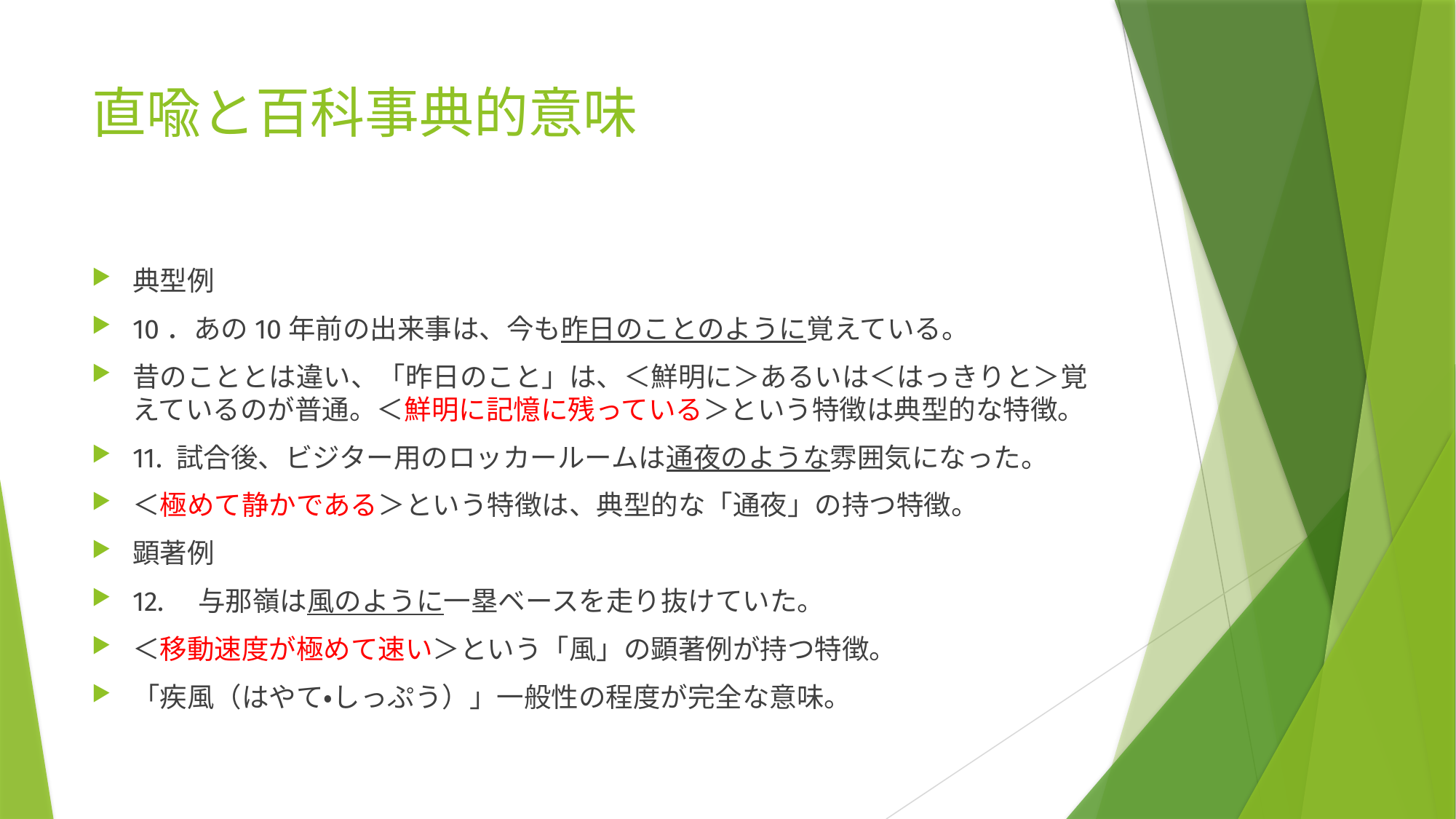

# 直喩と百科事典的意味
典型例
10．あの10年前の出来事は、今も昨日のことのように覚えている。
昔のこととは違い、「昨日のこと」は、＜鮮明に＞あるいは＜はっきりと＞覚えているのが普通。＜鮮明に記憶に残っている＞という特徴は典型的な特徴。
11. 試合後、ビジター用のロッカールームは通夜のような雰囲気になった。
＜極めて静かである＞という特徴は、典型的な「通夜」の持つ特徴。
顕著例
12.　与那嶺は風のように一塁ベースを走り抜けていた。
＜移動速度が極めて速い＞という「風」の顕著例が持つ特徴。
「疾風（はやて・しっぷう）」一般性の程度が完全な意味。